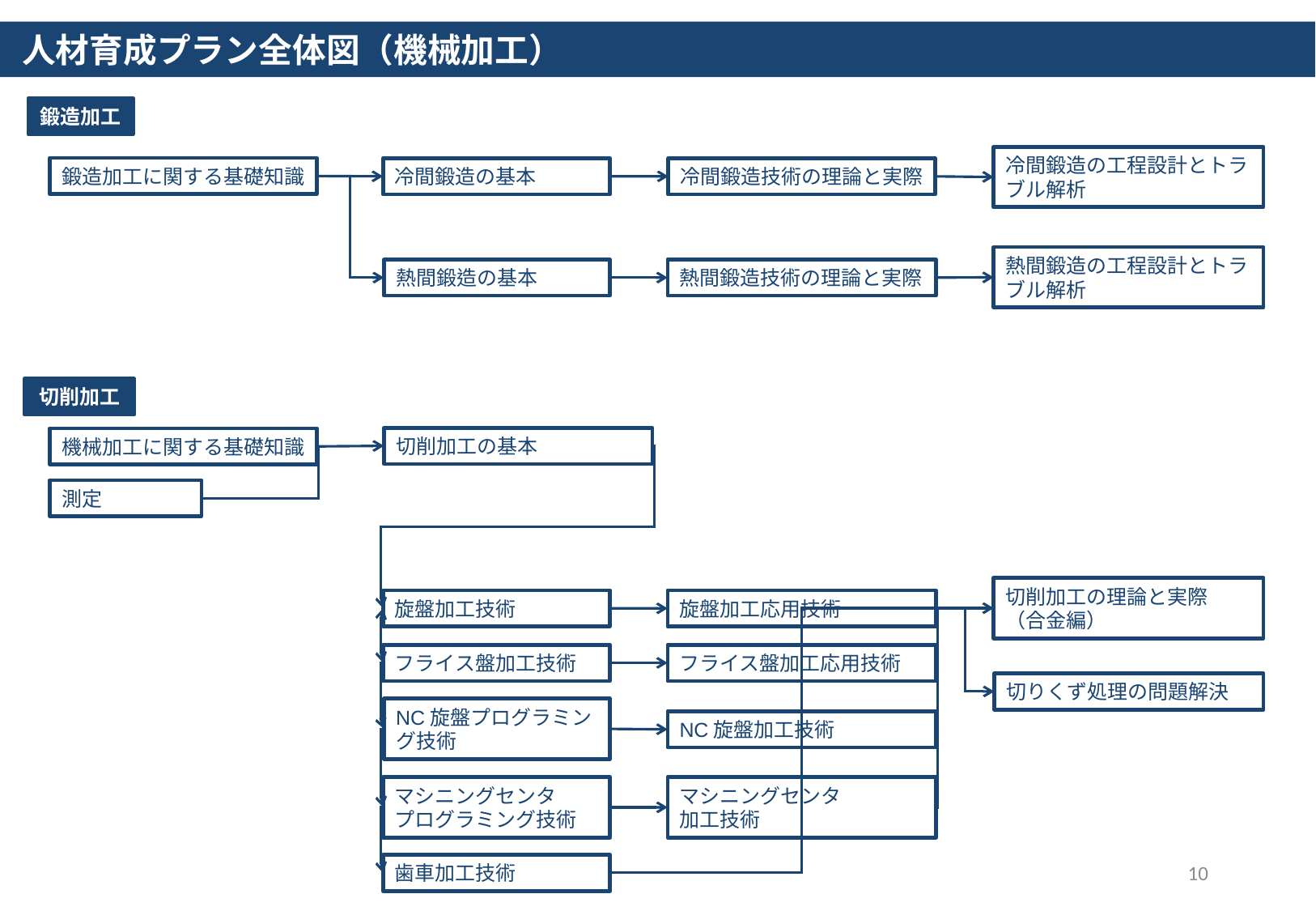

人材育成プラン全体図（機械加工）
鍛造加工
冷間鍛造の工程設計とトラブル解析
鍛造加工に関する基礎知識
冷間鍛造の基本
冷間鍛造技術の理論と実際
熱間鍛造の工程設計とトラブル解析
熱間鍛造の基本
熱間鍛造技術の理論と実際
切削加工
切削加工の基本
機械加工に関する基礎知識
測定
切削加工の理論と実際
（合金編）
旋盤加工技術
旋盤加工応用技術
フライス盤加工技術
フライス盤加工応用技術
切りくず処理の問題解決
NC旋盤プログラミング技術
NC旋盤加工技術
マシニングセンタ
プログラミング技術
マシニングセンタ
加工技術
10
歯車加工技術